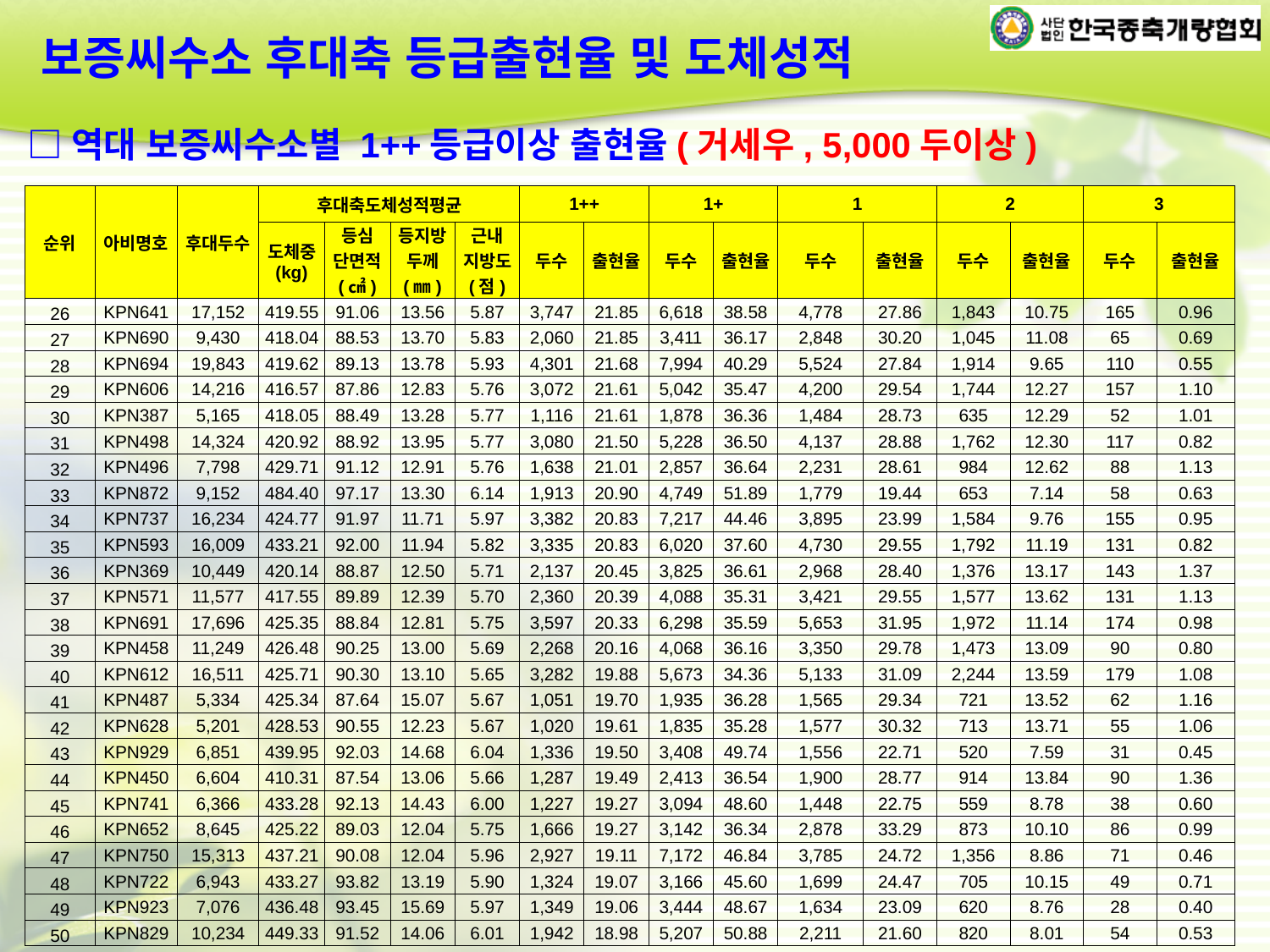

보증씨수소 후대축 등급출현율 및 도체성적
□역대 보증씨수소별 1++등급이상 출현율(거세우, 5,000두이상)
| 순위 | 아비명호 | 후대두수 | 후대축도체성적평균 |  |  |  | 1++ |  | 1+ |  | 1 |  | 2 |  | 3 |  |
| --- | --- | --- | --- | --- | --- | --- | --- | --- | --- | --- | --- | --- | --- | --- | --- | --- |
|  |  |  | 도체중 (kg) | 등심 단면적 (㎠) | 등지방 두께 (㎜) | 근내 지방도 (점) | 두수 | 출현율 | 두수 | 출현율 | 두수 | 출현율 | 두수 | 출현율 | 두수 | 출현율 |
| 26 | KPN641 | 17,152 | 419.55 | 91.06 | 13.56 | 5.87 | 3,747 | 21.85 | 6,618 | 38.58 | 4,778 | 27.86 | 1,843 | 10.75 | 165 | 0.96 |
| 27 | KPN690 | 9,430 | 418.04 | 88.53 | 13.70 | 5.83 | 2,060 | 21.85 | 3,411 | 36.17 | 2,848 | 30.20 | 1,045 | 11.08 | 65 | 0.69 |
| 28 | KPN694 | 19,843 | 419.62 | 89.13 | 13.78 | 5.93 | 4,301 | 21.68 | 7,994 | 40.29 | 5,524 | 27.84 | 1,914 | 9.65 | 110 | 0.55 |
| 29 | KPN606 | 14,216 | 416.57 | 87.86 | 12.83 | 5.76 | 3,072 | 21.61 | 5,042 | 35.47 | 4,200 | 29.54 | 1,744 | 12.27 | 157 | 1.10 |
| 30 | KPN387 | 5,165 | 418.05 | 88.49 | 13.28 | 5.77 | 1,116 | 21.61 | 1,878 | 36.36 | 1,484 | 28.73 | 635 | 12.29 | 52 | 1.01 |
| 31 | KPN498 | 14,324 | 420.92 | 88.92 | 13.95 | 5.77 | 3,080 | 21.50 | 5,228 | 36.50 | 4,137 | 28.88 | 1,762 | 12.30 | 117 | 0.82 |
| 32 | KPN496 | 7,798 | 429.71 | 91.12 | 12.91 | 5.76 | 1,638 | 21.01 | 2,857 | 36.64 | 2,231 | 28.61 | 984 | 12.62 | 88 | 1.13 |
| 33 | KPN872 | 9,152 | 484.40 | 97.17 | 13.30 | 6.14 | 1,913 | 20.90 | 4,749 | 51.89 | 1,779 | 19.44 | 653 | 7.14 | 58 | 0.63 |
| 34 | KPN737 | 16,234 | 424.77 | 91.97 | 11.71 | 5.97 | 3,382 | 20.83 | 7,217 | 44.46 | 3,895 | 23.99 | 1,584 | 9.76 | 155 | 0.95 |
| 35 | KPN593 | 16,009 | 433.21 | 92.00 | 11.94 | 5.82 | 3,335 | 20.83 | 6,020 | 37.60 | 4,730 | 29.55 | 1,792 | 11.19 | 131 | 0.82 |
| 36 | KPN369 | 10,449 | 420.14 | 88.87 | 12.50 | 5.71 | 2,137 | 20.45 | 3,825 | 36.61 | 2,968 | 28.40 | 1,376 | 13.17 | 143 | 1.37 |
| 37 | KPN571 | 11,577 | 417.55 | 89.89 | 12.39 | 5.70 | 2,360 | 20.39 | 4,088 | 35.31 | 3,421 | 29.55 | 1,577 | 13.62 | 131 | 1.13 |
| 38 | KPN691 | 17,696 | 425.35 | 88.84 | 12.81 | 5.75 | 3,597 | 20.33 | 6,298 | 35.59 | 5,653 | 31.95 | 1,972 | 11.14 | 174 | 0.98 |
| 39 | KPN458 | 11,249 | 426.48 | 90.25 | 13.00 | 5.69 | 2,268 | 20.16 | 4,068 | 36.16 | 3,350 | 29.78 | 1,473 | 13.09 | 90 | 0.80 |
| 40 | KPN612 | 16,511 | 425.71 | 90.30 | 13.10 | 5.65 | 3,282 | 19.88 | 5,673 | 34.36 | 5,133 | 31.09 | 2,244 | 13.59 | 179 | 1.08 |
| 41 | KPN487 | 5,334 | 425.34 | 87.64 | 15.07 | 5.67 | 1,051 | 19.70 | 1,935 | 36.28 | 1,565 | 29.34 | 721 | 13.52 | 62 | 1.16 |
| 42 | KPN628 | 5,201 | 428.53 | 90.55 | 12.23 | 5.67 | 1,020 | 19.61 | 1,835 | 35.28 | 1,577 | 30.32 | 713 | 13.71 | 55 | 1.06 |
| 43 | KPN929 | 6,851 | 439.95 | 92.03 | 14.68 | 6.04 | 1,336 | 19.50 | 3,408 | 49.74 | 1,556 | 22.71 | 520 | 7.59 | 31 | 0.45 |
| 44 | KPN450 | 6,604 | 410.31 | 87.54 | 13.06 | 5.66 | 1,287 | 19.49 | 2,413 | 36.54 | 1,900 | 28.77 | 914 | 13.84 | 90 | 1.36 |
| 45 | KPN741 | 6,366 | 433.28 | 92.13 | 14.43 | 6.00 | 1,227 | 19.27 | 3,094 | 48.60 | 1,448 | 22.75 | 559 | 8.78 | 38 | 0.60 |
| 46 | KPN652 | 8,645 | 425.22 | 89.03 | 12.04 | 5.75 | 1,666 | 19.27 | 3,142 | 36.34 | 2,878 | 33.29 | 873 | 10.10 | 86 | 0.99 |
| 47 | KPN750 | 15,313 | 437.21 | 90.08 | 12.04 | 5.96 | 2,927 | 19.11 | 7,172 | 46.84 | 3,785 | 24.72 | 1,356 | 8.86 | 71 | 0.46 |
| 48 | KPN722 | 6,943 | 433.27 | 93.82 | 13.19 | 5.90 | 1,324 | 19.07 | 3,166 | 45.60 | 1,699 | 24.47 | 705 | 10.15 | 49 | 0.71 |
| 49 | KPN923 | 7,076 | 436.48 | 93.45 | 15.69 | 5.97 | 1,349 | 19.06 | 3,444 | 48.67 | 1,634 | 23.09 | 620 | 8.76 | 28 | 0.40 |
| 50 | KPN829 | 10,234 | 449.33 | 91.52 | 14.06 | 6.01 | 1,942 | 18.98 | 5,207 | 50.88 | 2,211 | 21.60 | 820 | 8.01 | 54 | 0.53 |